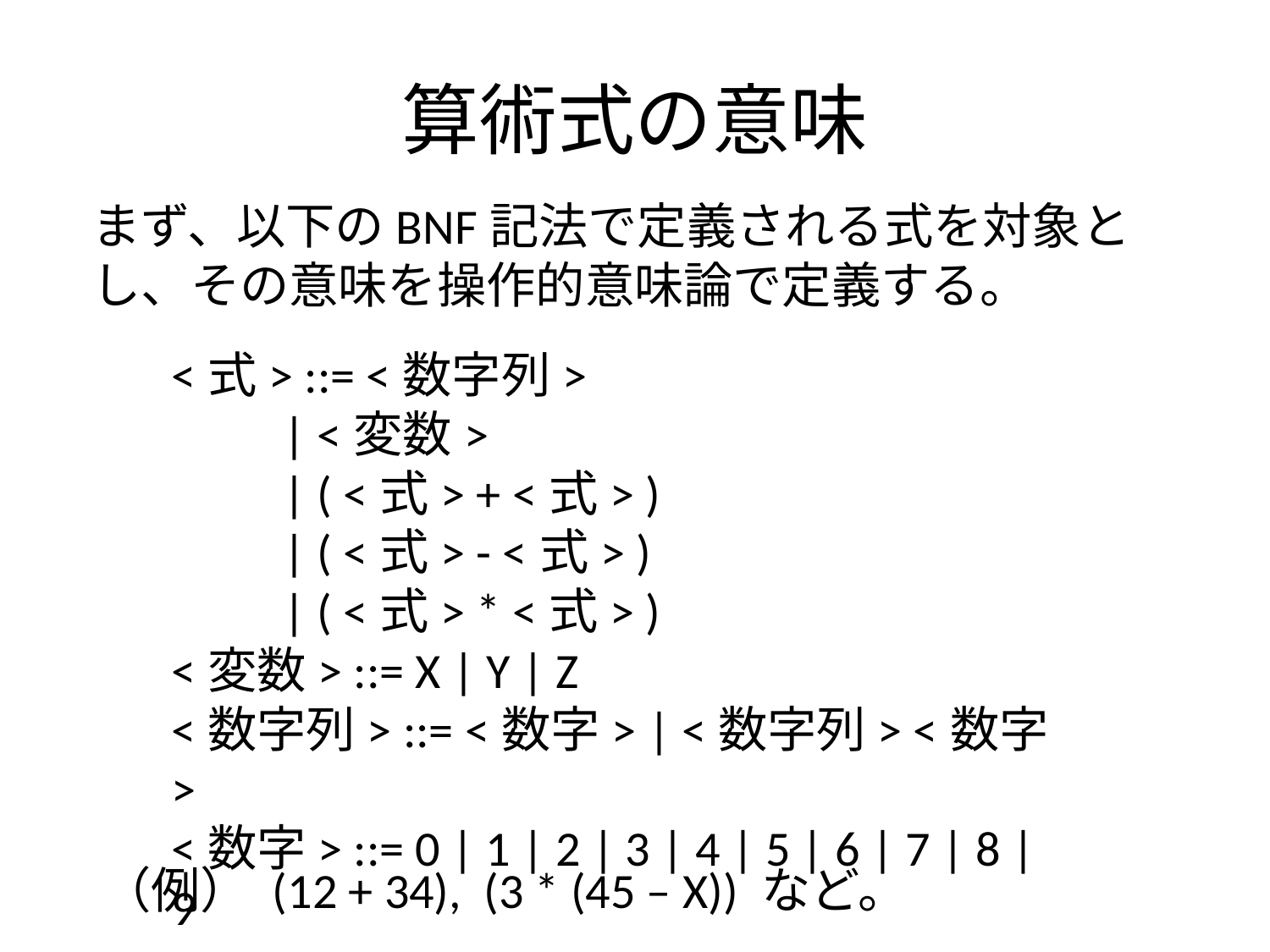

# 算術式の意味
まず、以下のBNF記法で定義される式を対象とし、その意味を操作的意味論で定義する。
<式> ::= <数字列>
          | <変数>
          | ( <式> + <式> )
          | ( <式> - <式> )
          | ( <式> * <式> )
<変数> ::= X | Y | Z
<数字列> ::= <数字> | <数字列> <数字>
<数字> ::= 0 | 1 | 2 | 3 | 4 | 5 | 6 | 7 | 8 | 9
（例） (12 + 34),  (3 * (45 – X)) など。